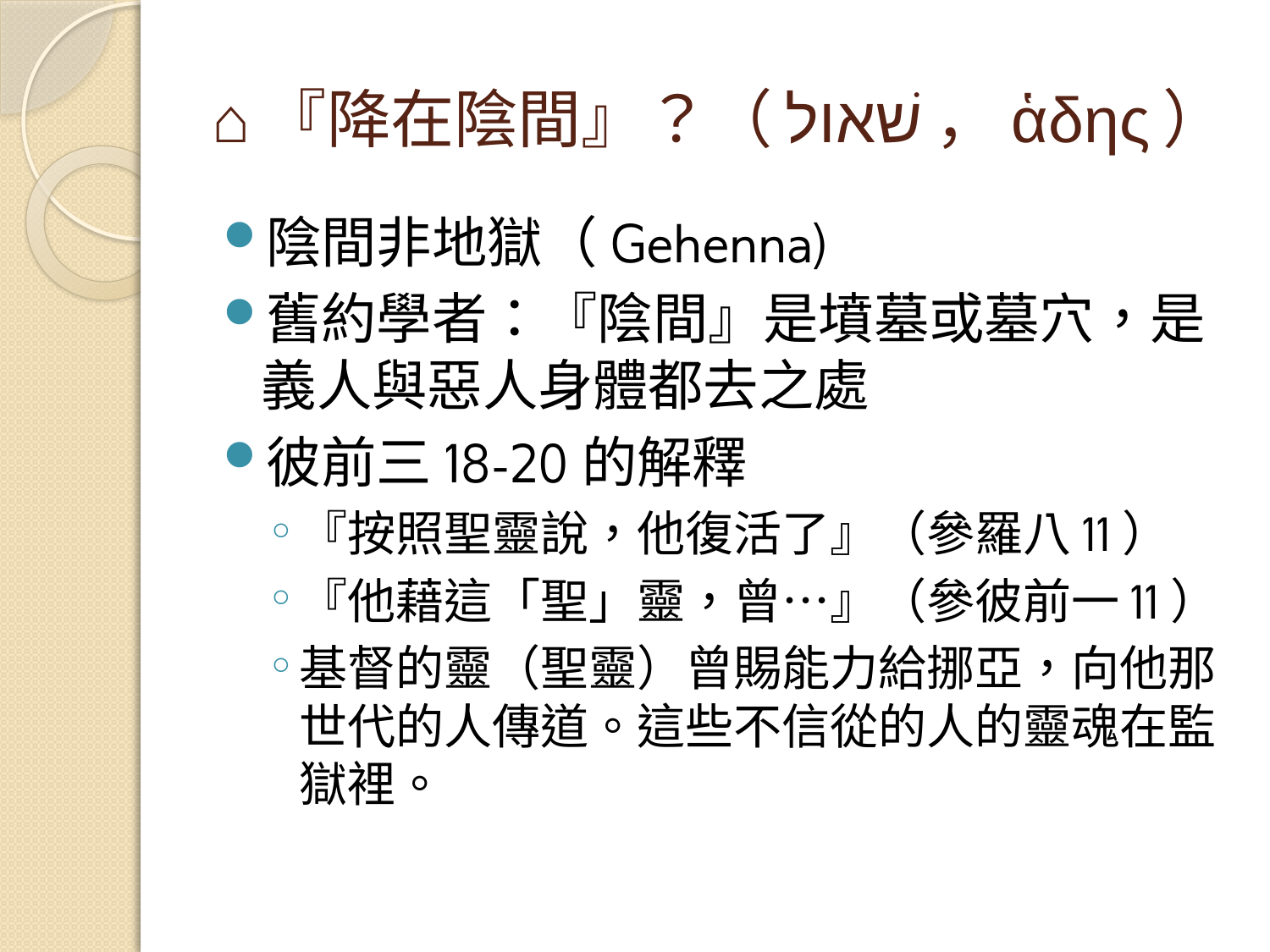

# ⌂『降在陰間』？（שׁאול，ἁδης）
陰間非地獄（Gehenna)
舊約學者：『陰間』是墳墓或墓穴，是義人與惡人身體都去之處
彼前三18-20的解釋
『按照聖靈說，他復活了』（參羅八11）
『他藉這「聖」靈，曾…』（參彼前一11）
基督的靈（聖靈）曾賜能力給挪亞，向他那世代的人傳道。這些不信從的人的靈魂在監獄裡。